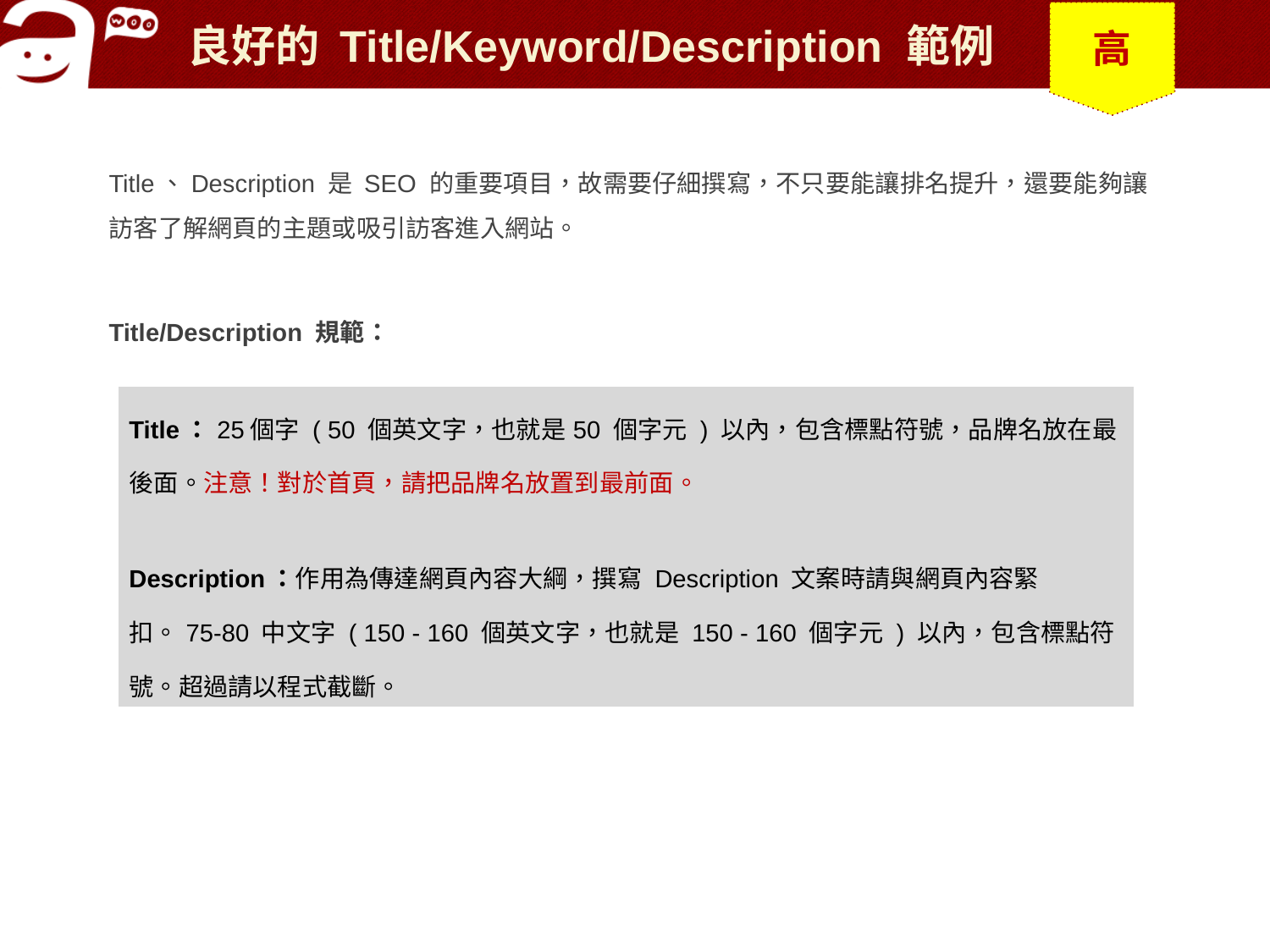

# 良好的 Title/Keyword/Description 範例

高
Title、Description 是 SEO 的重要項目，故需要仔細撰寫，不只要能讓排名提升，還要能夠讓訪客了解網頁的主題或吸引訪客進入網站。

Title/Description 規範：

| Title：25個字 ( 50 個英文字，也就是50 個字元 ) 以內，包含標點符號，品牌名放在最後面。注意！對於首頁，請把品牌名放置到最前面。 Description：作用為傳達網頁內容大綱，撰寫 Description 文案時請與網頁內容緊扣。75-80 中文字 ( 150 - 160 個英文字，也就是 150 - 160 個字元 ) 以內，包含標點符號。超過請以程式截斷。 |
| --- |